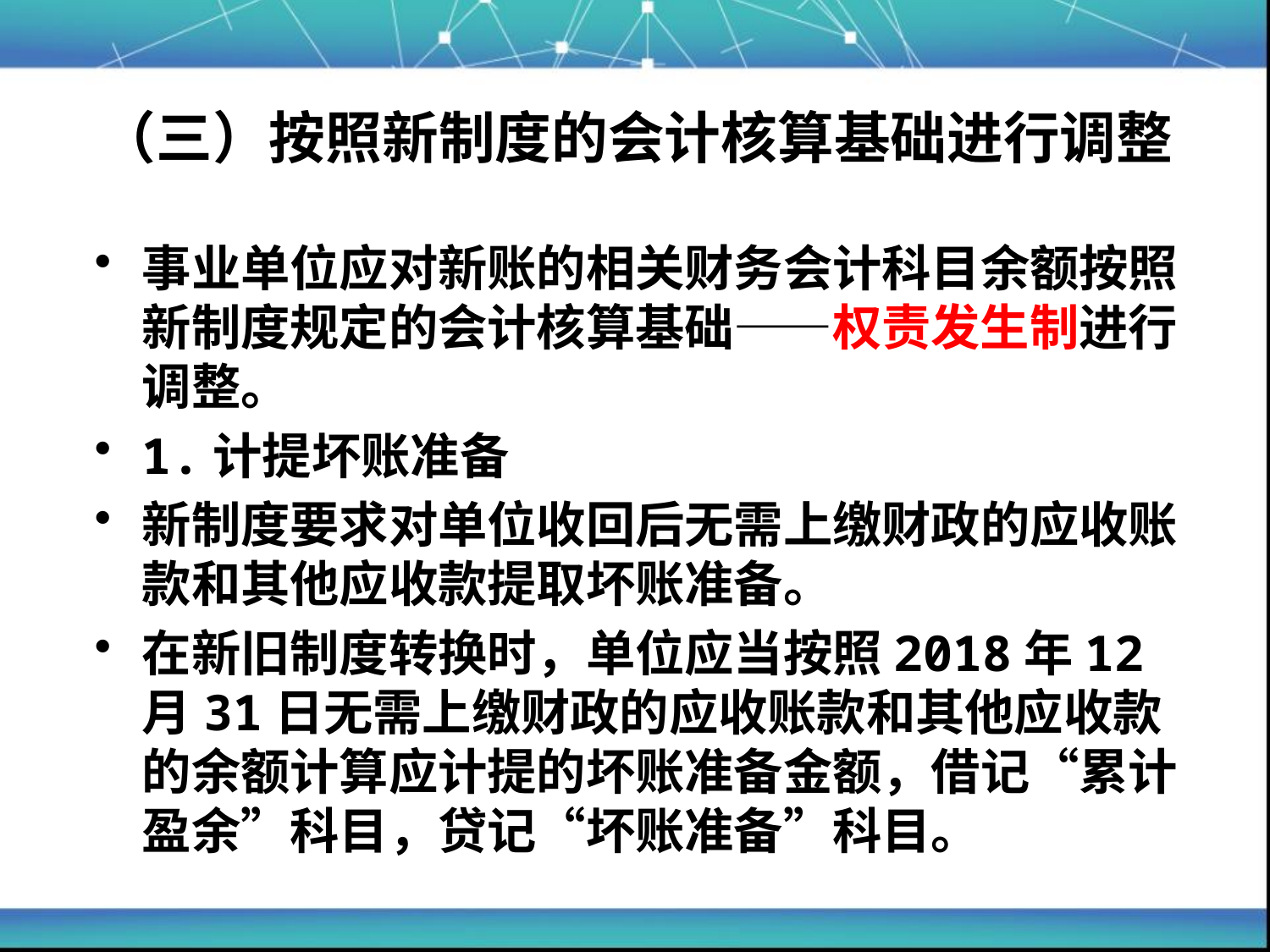

# （三）按照新制度的会计核算基础进行调整
事业单位应对新账的相关财务会计科目余额按照新制度规定的会计核算基础——权责发生制进行调整。
1.计提坏账准备
新制度要求对单位收回后无需上缴财政的应收账款和其他应收款提取坏账准备。
在新旧制度转换时，单位应当按照2018年12月31日无需上缴财政的应收账款和其他应收款的余额计算应计提的坏账准备金额，借记“累计盈余”科目，贷记“坏账准备”科目。